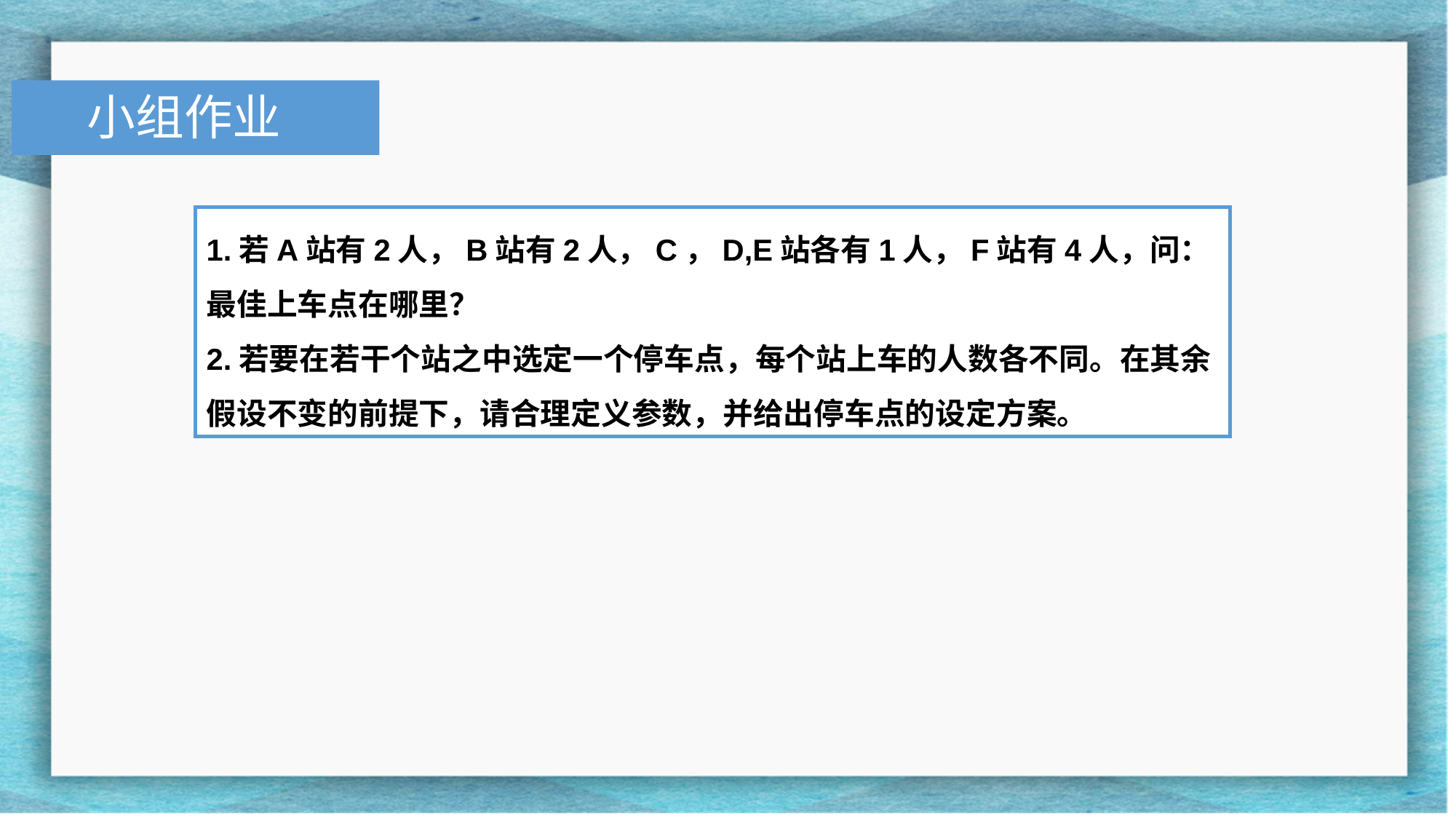

小组作业
1.若A站有2人，B站有2人，C，D,E站各有1人，F站有4人，问：最佳上车点在哪里？
2.若要在若干个站之中选定一个停车点，每个站上车的人数各不同。在其余假设不变的前提下，请合理定义参数，并给出停车点的设定方案。